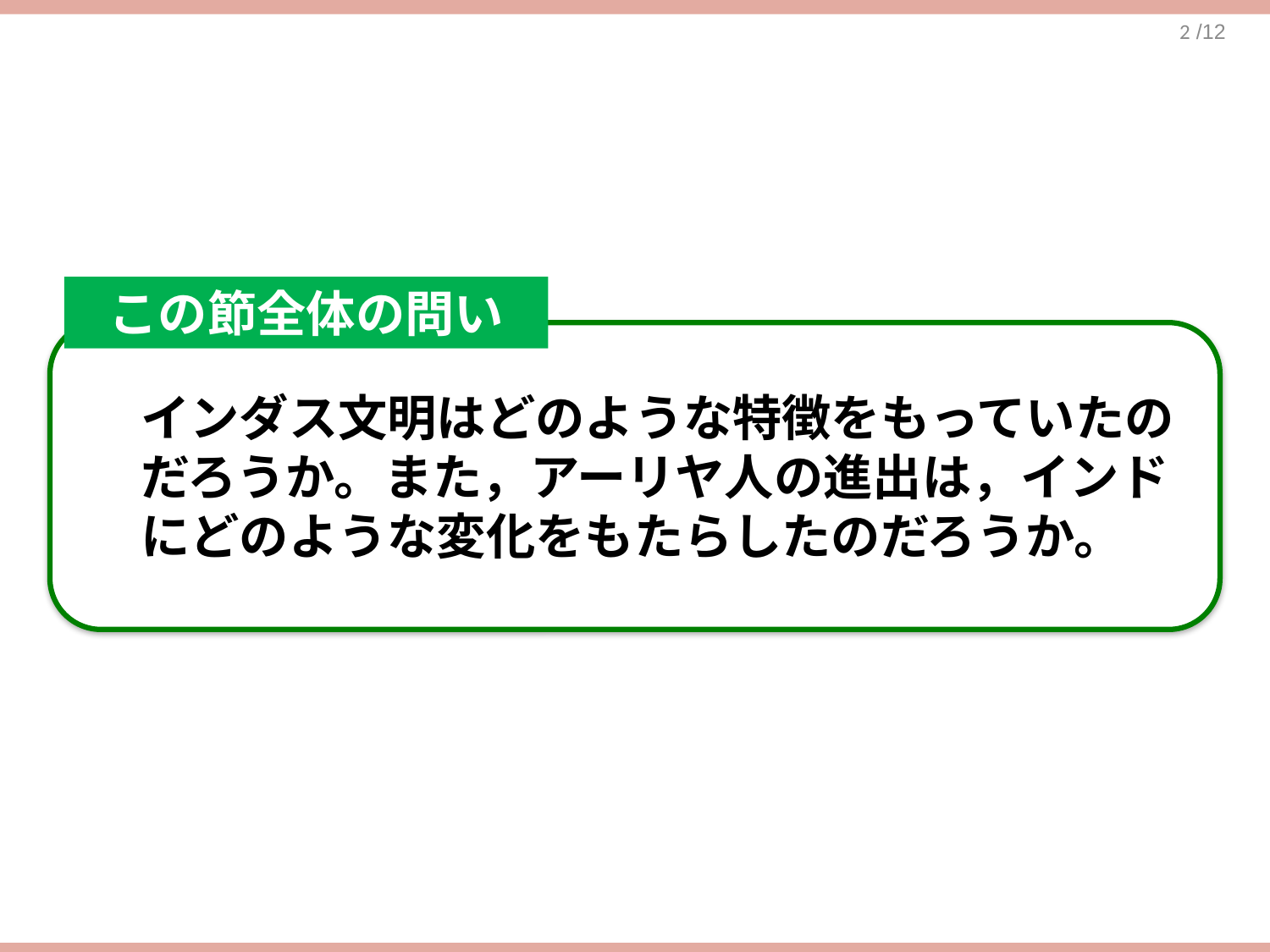

この節全体の問い
インダス文明はどのような特徴をもっていたのだろうか。また，アーリヤ人の進出は，インドにどのような変化をもたらしたのだろうか。